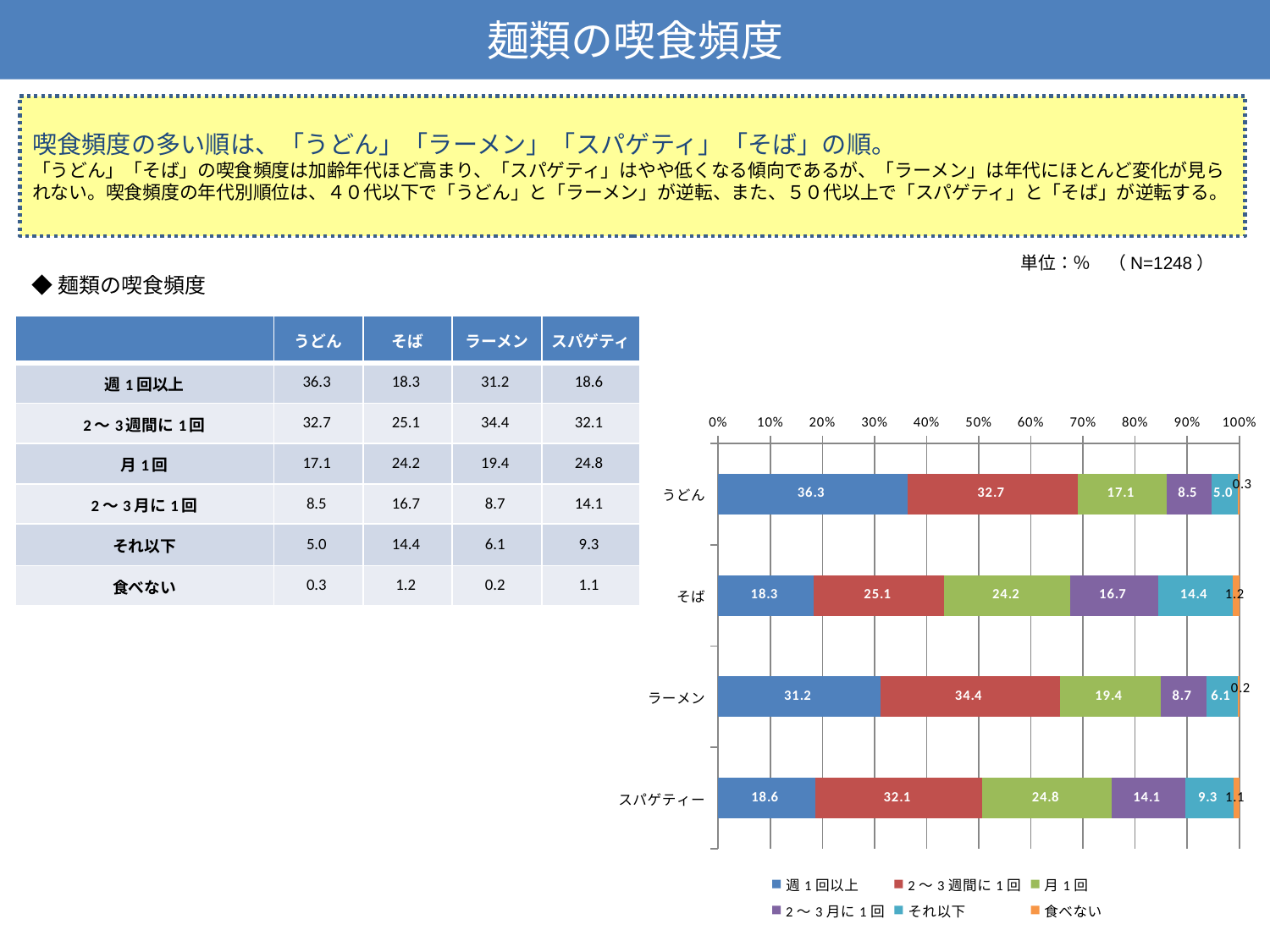

麺類の喫食頻度
喫食頻度の多い順は、「うどん」「ラーメン」「スパゲティ」「そば」の順。
「うどん」「そば」の喫食頻度は加齢年代ほど高まり、「スパゲティ」はやや低くなる傾向であるが、「ラーメン」は年代にほとんど変化が見られない。喫食頻度の年代別順位は、４０代以下で「うどん」と「ラーメン」が逆転、また、５０代以上で「スパゲティ」と「そば」が逆転する。
単位：％　（N=1248）
◆麺類の喫食頻度
|  | うどん | そば | ラーメン | スパゲティ |
| --- | --- | --- | --- | --- |
| 週1回以上 | 36.3 | 18.3 | 31.2 | 18.6 |
| 2～3週間に1回 | 32.7 | 25.1 | 34.4 | 32.1 |
| 月1回 | 17.1 | 24.2 | 19.4 | 24.8 |
| 2～3月に1回 | 8.5 | 16.7 | 8.7 | 14.1 |
| それ以下 | 5.0 | 14.4 | 6.1 | 9.3 |
| 食べない | 0.3 | 1.2 | 0.2 | 1.1 |

### Chart

| Category | 週1回以上 | 2～3週間に1回 | 月1回 | 2～3月に1回 | それ以下 | 食べない |
|---|---|---|---|---|---|---|
| うどん | 36.29807692307702 | 32.69230769230769 | 17.147435897435887 | 8.49358974358976 | 5.0480769230769225 | 0.32051282051282126 |
| そば | 18.349358974358974 | 25.080128205128165 | 24.19871794871791 | 16.746794871794823 | 14.423076923076922 | 1.2019230769230758 |
| ラーメン | 31.169871794871824 | 34.375 | 19.391025641025642 | 8.733974358974356 | 6.089743589743598 | 0.24038461538461517 |
| スパゲティー | 18.589743589743524 | 32.131410256410255 | 24.759615384615387 | 14.102564102564102 | 9.294871794871764 | 1.1217948717948718 |